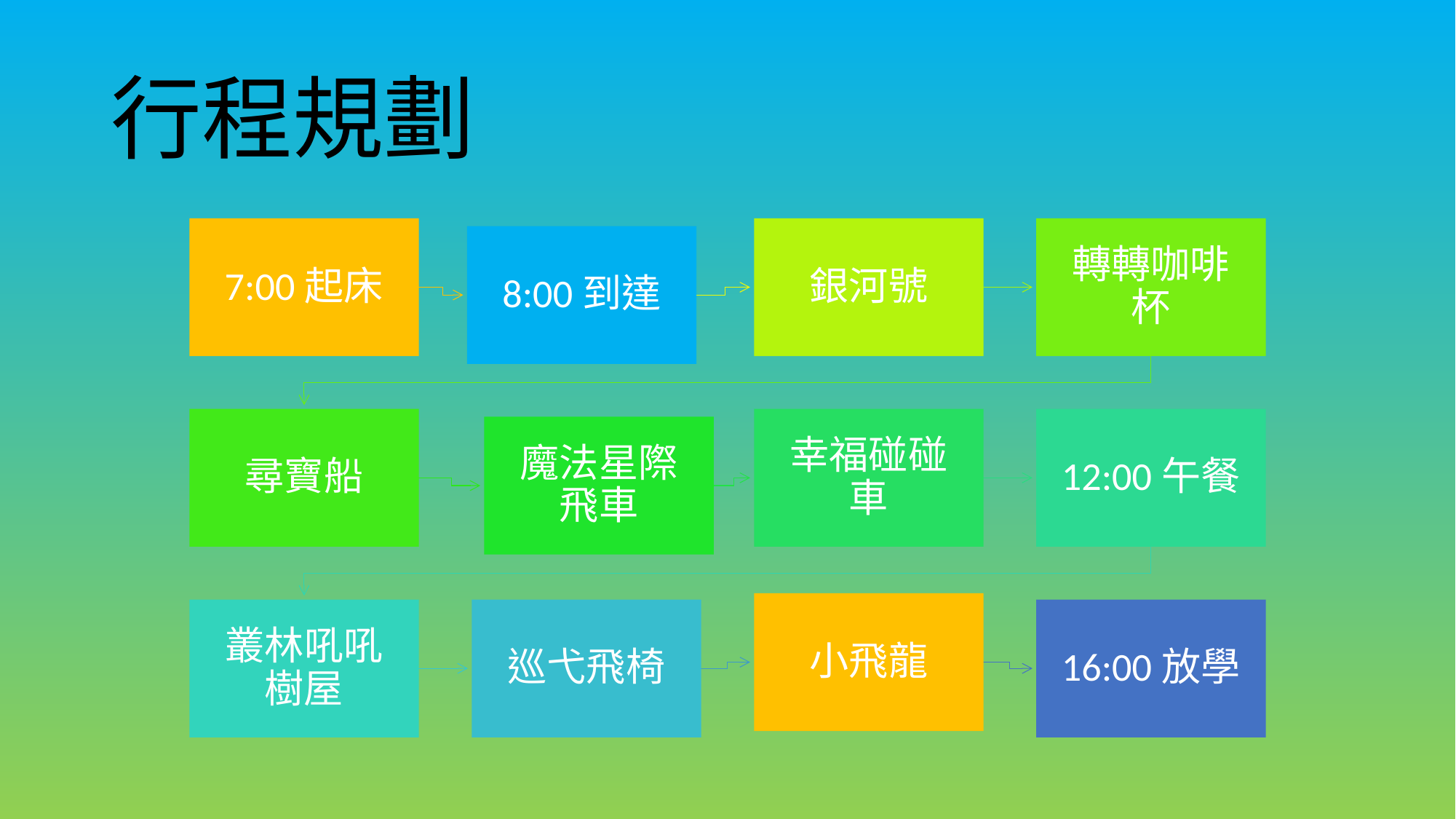

# 行程規劃

7:00起床

8:00到達

銀河號

轉轉咖啡杯

尋寶船

魔法星際飛車

幸福碰碰車

12:00午餐

叢林吼吼樹屋

巡弋飛椅

小飛龍
16:00放學